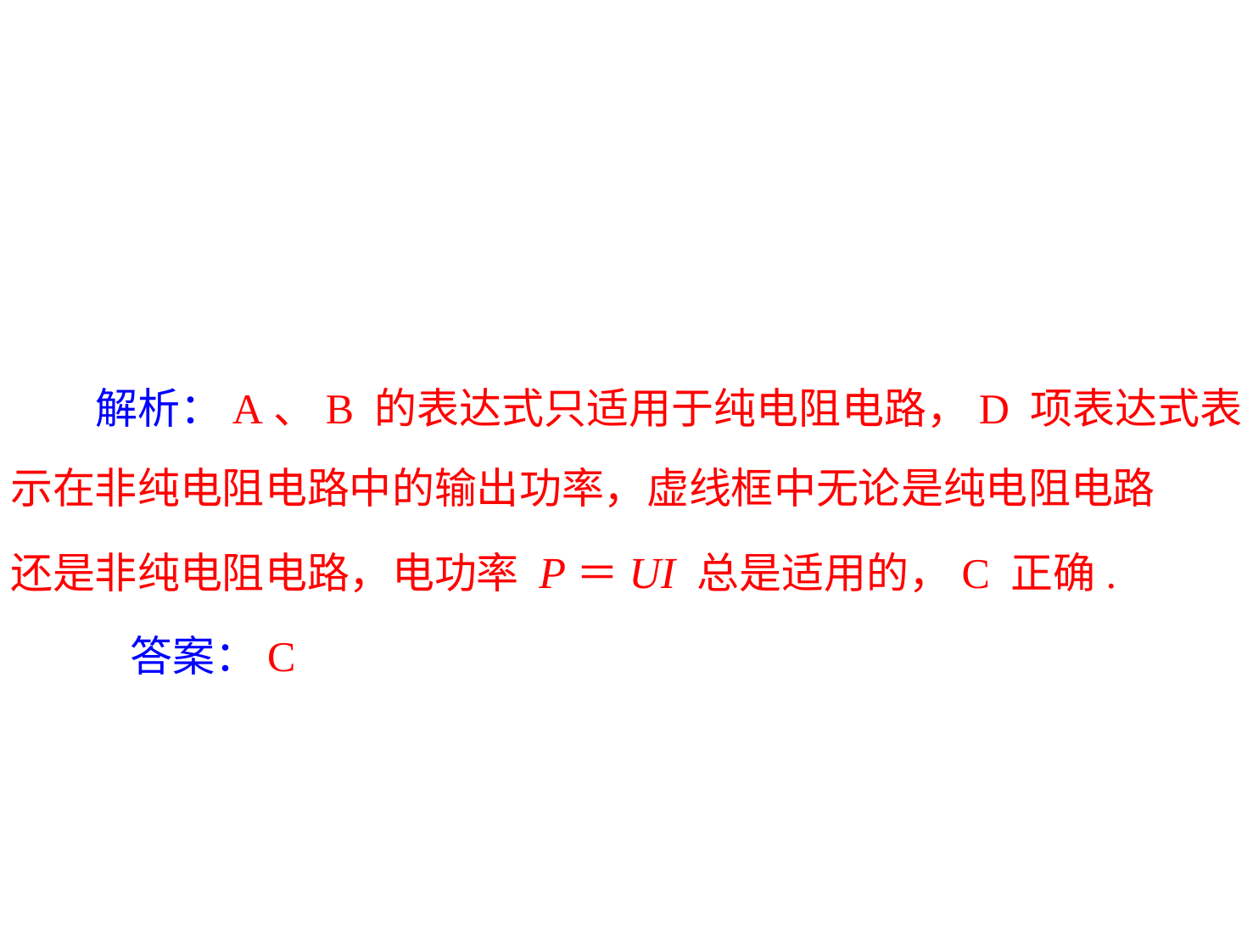

解析：A、B 的表达式只适用于纯电阻电路，D 项表达式表

示在非纯电阻电路中的输出功率，虚线框中无论是纯电阻电路

还是非纯电阻电路，电功率 P＝UI 总是适用的，C 正确.
答案：C